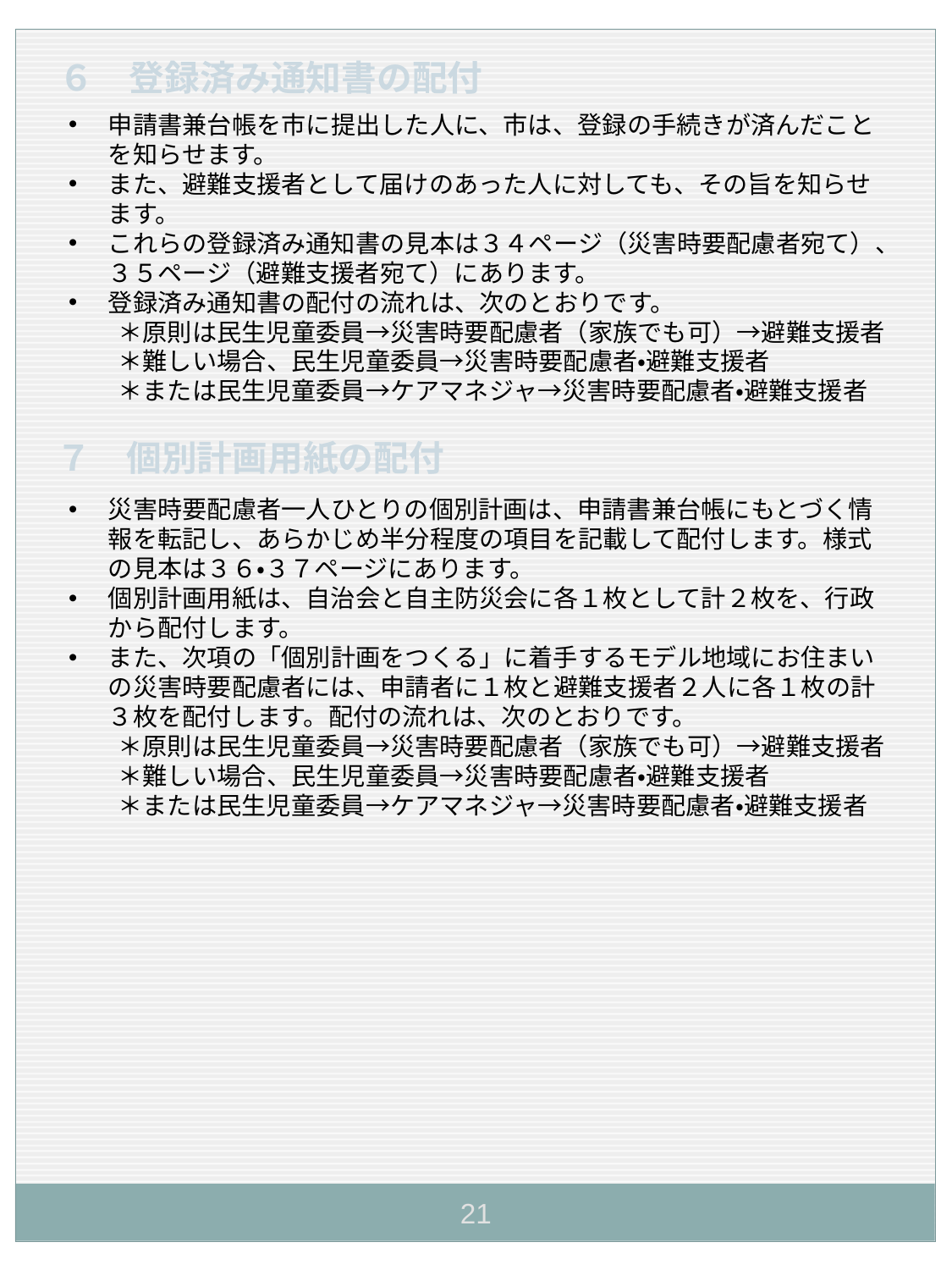

申請書兼台帳を市に提出した人に、市は、登録の手続きが済んだことを知らせます。
また、避難支援者として届けのあった人に対しても、その旨を知らせます。
これらの登録済み通知書の見本は３４ページ（災害時要配慮者宛て）、３５ページ（避難支援者宛て）にあります。
登録済み通知書の配付の流れは、次のとおりです。
　　＊原則は民生児童委員→災害時要配慮者（家族でも可）→避難支援者
　　＊難しい場合、民生児童委員→災害時要配慮者・避難支援者
　　＊または民生児童委員→ケアマネジャ→災害時要配慮者・避難支援者

災害時要配慮者一人ひとりの個別計画は、申請書兼台帳にもとづく情報を転記し、あらかじめ半分程度の項目を記載して配付します。様式の見本は３６・３７ページにあります。
個別計画用紙は、自治会と自主防災会に各１枚として計２枚を、行政から配付します。
また、次項の「個別計画をつくる」に着手するモデル地域にお住まいの災害時要配慮者には、申請者に１枚と避難支援者２人に各１枚の計３枚を配付します。配付の流れは、次のとおりです。
　　＊原則は民生児童委員→災害時要配慮者（家族でも可）→避難支援者
　　＊難しい場合、民生児童委員→災害時要配慮者・避難支援者
　　＊または民生児童委員→ケアマネジャ→災害時要配慮者・避難支援者
６　登録済み通知書の配付
７　個別計画用紙の配付
21